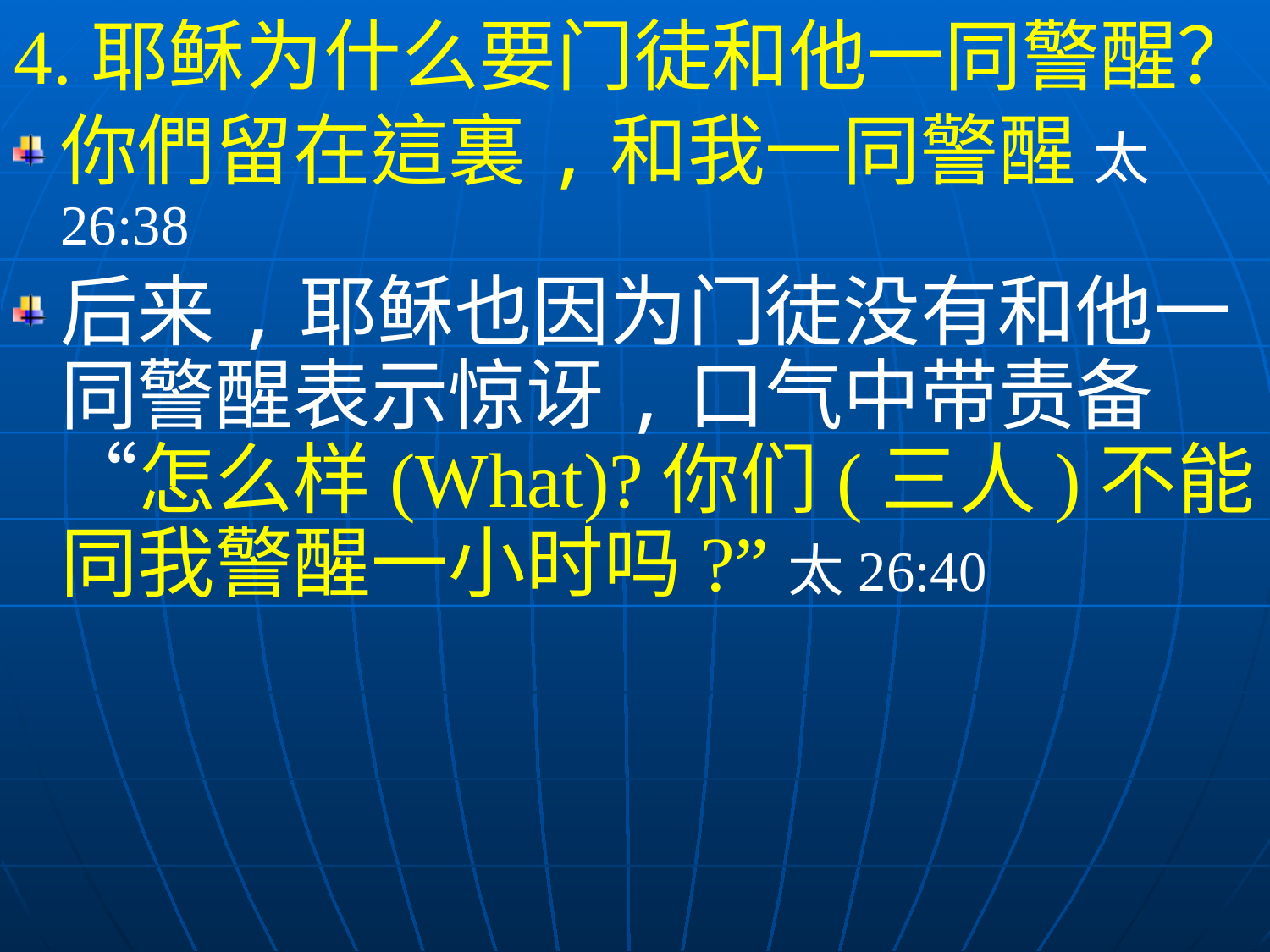

4.耶稣为什么要门徒和他一同警醒？
你們留在這裏,和我一同警醒 太26:38
后来,耶稣也因为门徒没有和他一同警醒表示惊讶,口气中带责备 “怎么样(What)?你们(三人)不能同我警醒一小时吗?”太26:40